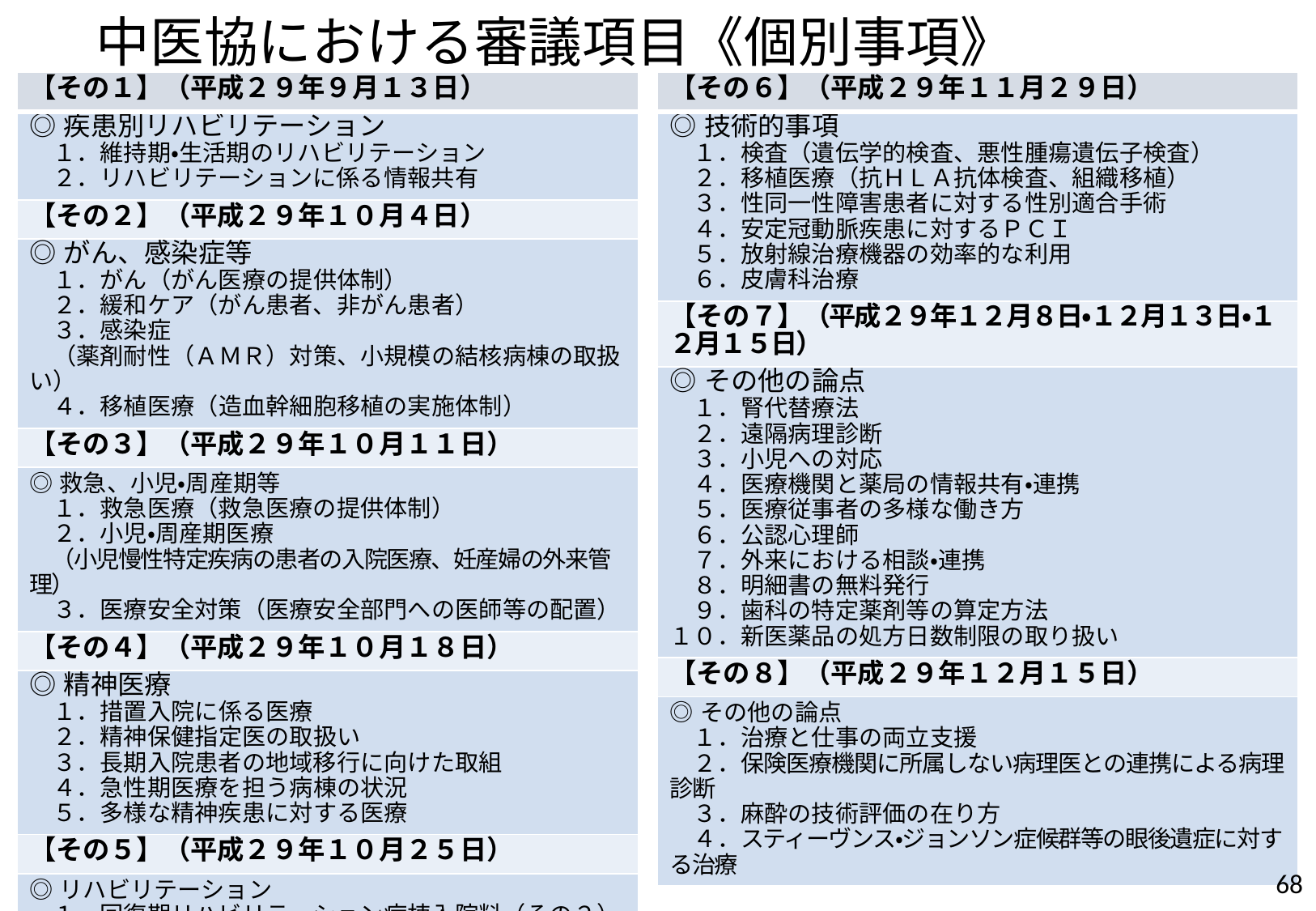

# 中医協における審議項目《個別事項》
| 【その１】（平成２９年９月１３日） |
| --- |
| ◎疾患別リハビリテーション 　１．維持期・生活期のリハビリテーション 　２．リハビリテーションに係る情報共有 |
| 【その２】（平成２９年１０月４日） |
| ◎がん、感染症等 　１．がん（がん医療の提供体制） 　２．緩和ケア（がん患者、非がん患者） 　３．感染症 　（薬剤耐性（ＡＭＲ）対策、小規模の結核病棟の取扱い） 　４．移植医療（造血幹細胞移植の実施体制） |
| 【その３】（平成２９年１０月１１日） |
| ◎救急、小児・周産期等 　１．救急医療（救急医療の提供体制） 　２．小児・周産期医療 　（小児慢性特定疾病の患者の入院医療、妊産婦の外来管理） 　３．医療安全対策（医療安全部門への医師等の配置） |
| 【その４】（平成２９年１０月１８日） |
| ◎精神医療 　１．措置入院に係る医療 　２．精神保健指定医の取扱い 　３．長期入院患者の地域移行に向けた取組 　４．急性期医療を担う病棟の状況 　５．多様な精神疾患に対する医療 |
| 【その５】（平成２９年１０月２５日） |
| ◎リハビリテーション 　１．回復期リハビリテーション病棟入院料（その２） 　２．疾患別リハビリテーション（その２） |
| 【その６】（平成２９年１１月２９日） |
| --- |
| ◎技術的事項 　１．検査（遺伝学的検査、悪性腫瘍遺伝子検査） 　２．移植医療（抗ＨＬＡ抗体検査、組織移植） 　３．性同一性障害患者に対する性別適合手術 　４．安定冠動脈疾患に対するＰＣＩ 　５．放射線治療機器の効率的な利用 　６．皮膚科治療 |
| 【その７】（平成２９年１２月８日・１２月１３日・１２月１５日） |
| ◎その他の論点 　１．腎代替療法 　２．遠隔病理診断 　３．小児への対応 　４．医療機関と薬局の情報共有・連携 　５．医療従事者の多様な働き方 　６．公認心理師 　７．外来における相談・連携 　８．明細書の無料発行 　９．歯科の特定薬剤等の算定方法 １０．新医薬品の処方日数制限の取り扱い |
| 【その８】（平成２９年１２月１５日） |
| ◎その他の論点 　１．治療と仕事の両立支援 　２．保険医療機関に所属しない病理医との連携による病理診断 　３．麻酔の技術評価の在り方 　４．スティーヴンス・ジョンソン症候群等の眼後遺症に対する治療 |
68